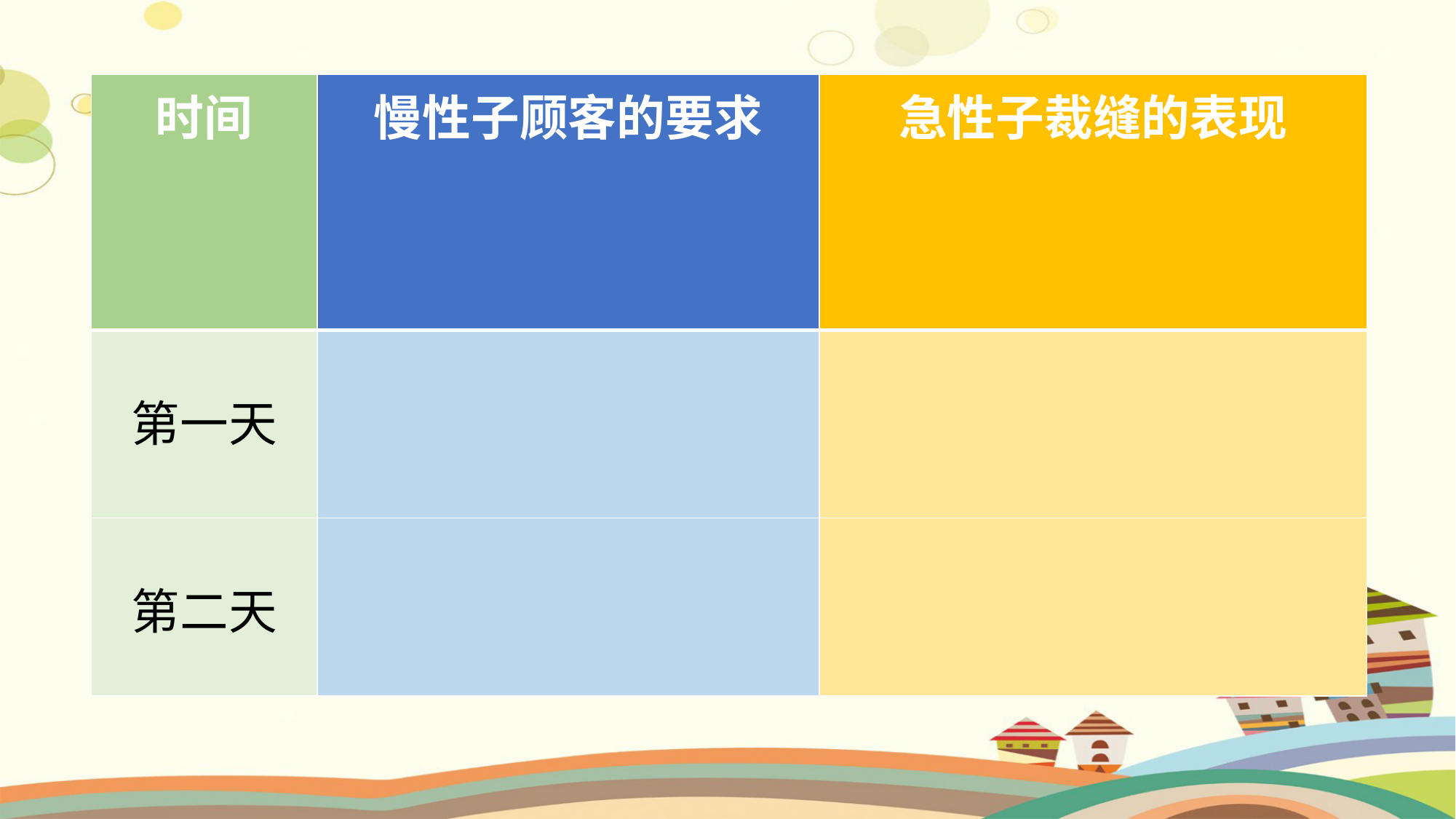

| 时间 | 慢性子顾客的要求 | 急性子裁缝的表现 |
| --- | --- | --- |
| 第一天 |  |  |
| 第二天 |  |  |